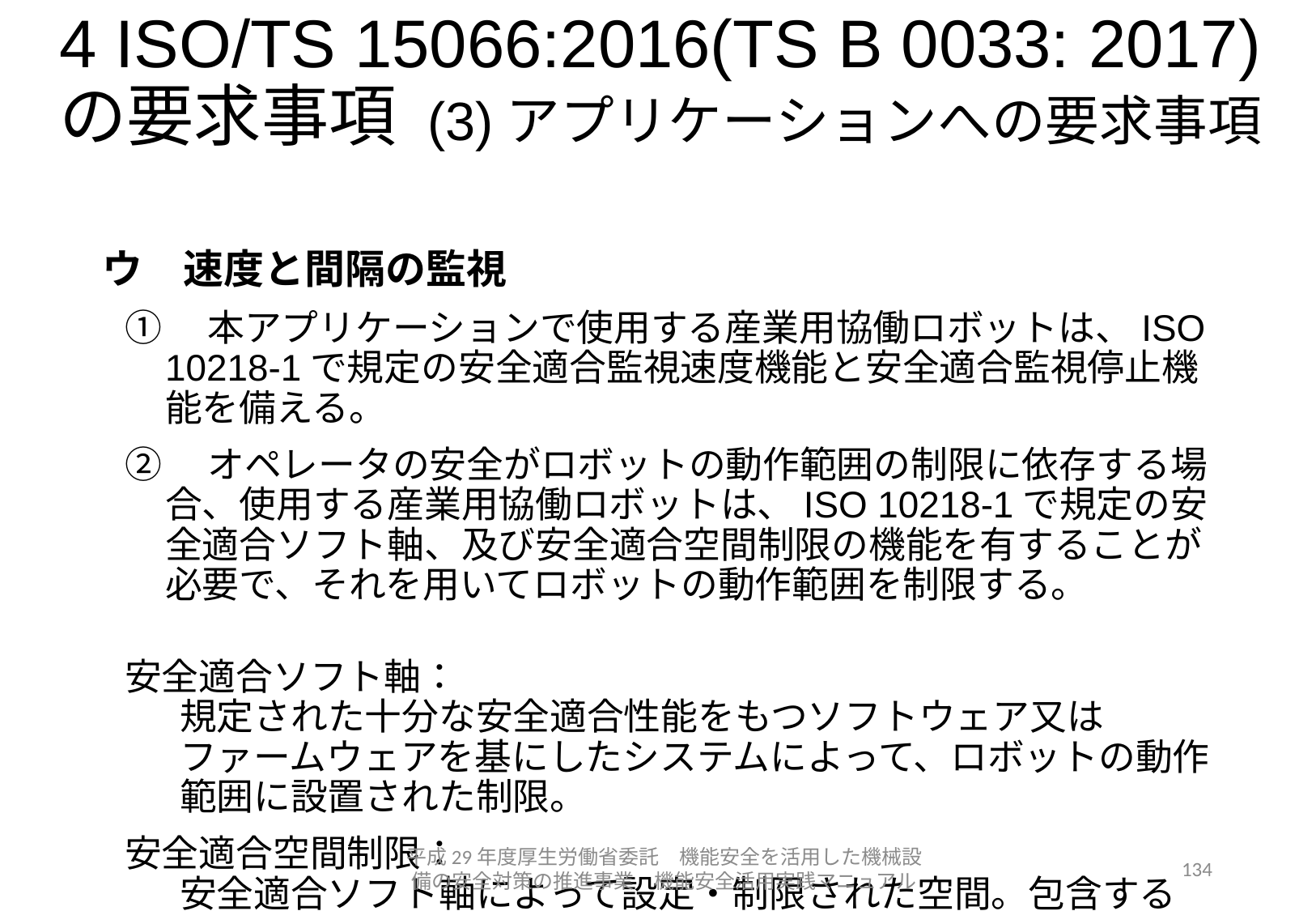

# 4 ISO/TS 15066:2016(TS B 0033: 2017) の要求事項 (3)アプリケーションへの要求事項
ウ　速度と間隔の監視
①　本アプリケーションで使用する産業用協働ロボットは、ISO 10218-1で規定の安全適合監視速度機能と安全適合監視停止機能を備える。
②　オペレータの安全がロボットの動作範囲の制限に依存する場合、使用する産業用協働ロボットは、ISO 10218-1で規定の安全適合ソフト軸、及び安全適合空間制限の機能を有することが必要で、それを用いてロボットの動作範囲を制限する。

安全適合ソフト軸：
規定された十分な安全適合性能をもつソフトウェア又はファームウェアを基にしたシステムによって、ロボットの動作範囲に設置された制限。
安全適合空間制限：
安全適合ソフト軸によって設定・制限された空間。包含する区域、又は除外区域となる幾何学的形状を定義し、定義された空間内でロボット動作を制限する、又はロボットが定義された空間内へ進入することを防ぐことができる。

平成29年度厚生労働省委託　機能安全を活用した機械設備の安全対策の推進事業　機能安全活用実践マニュアル
134